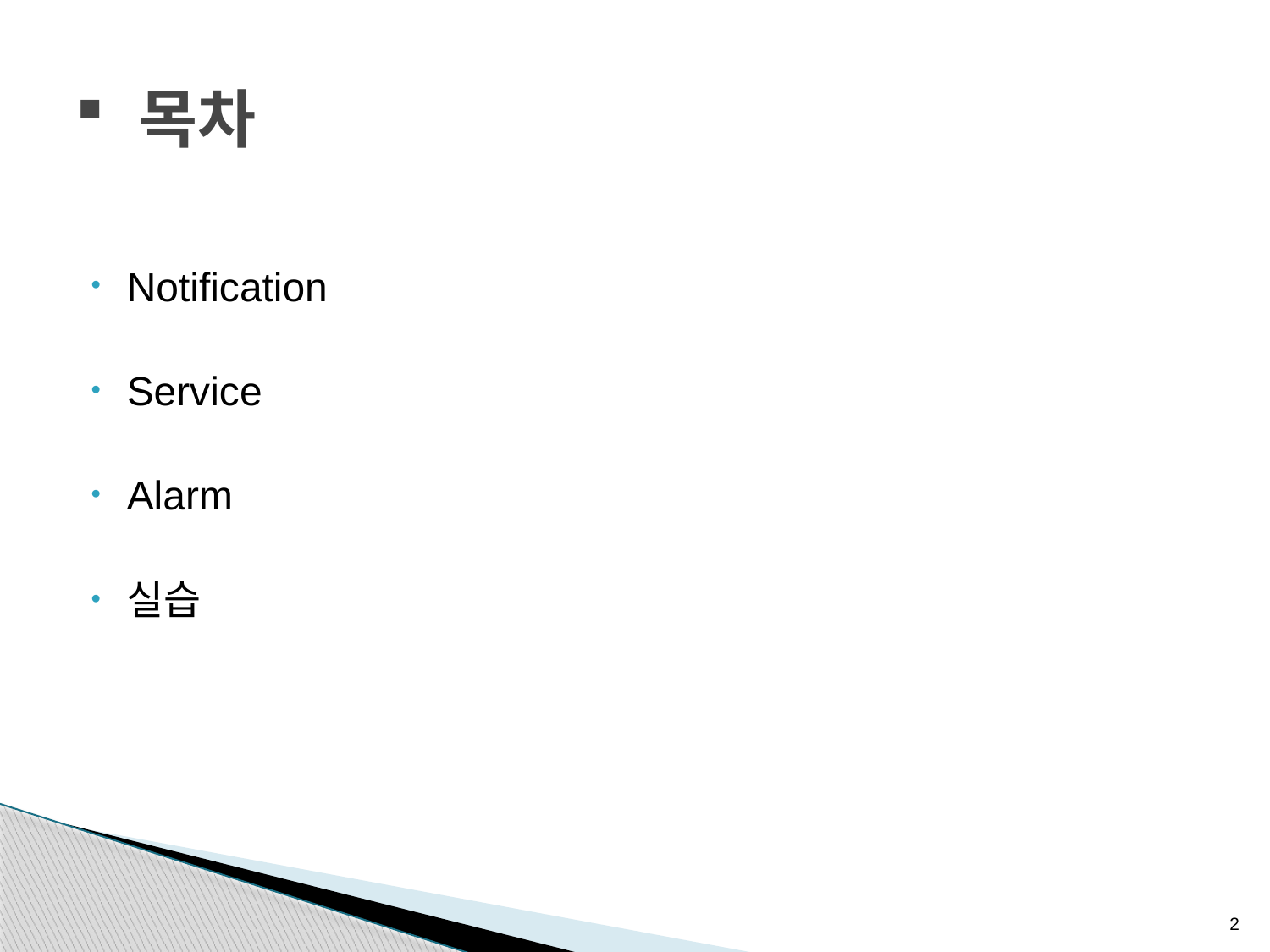

# 목차
Notification
Service
Alarm
실습

2